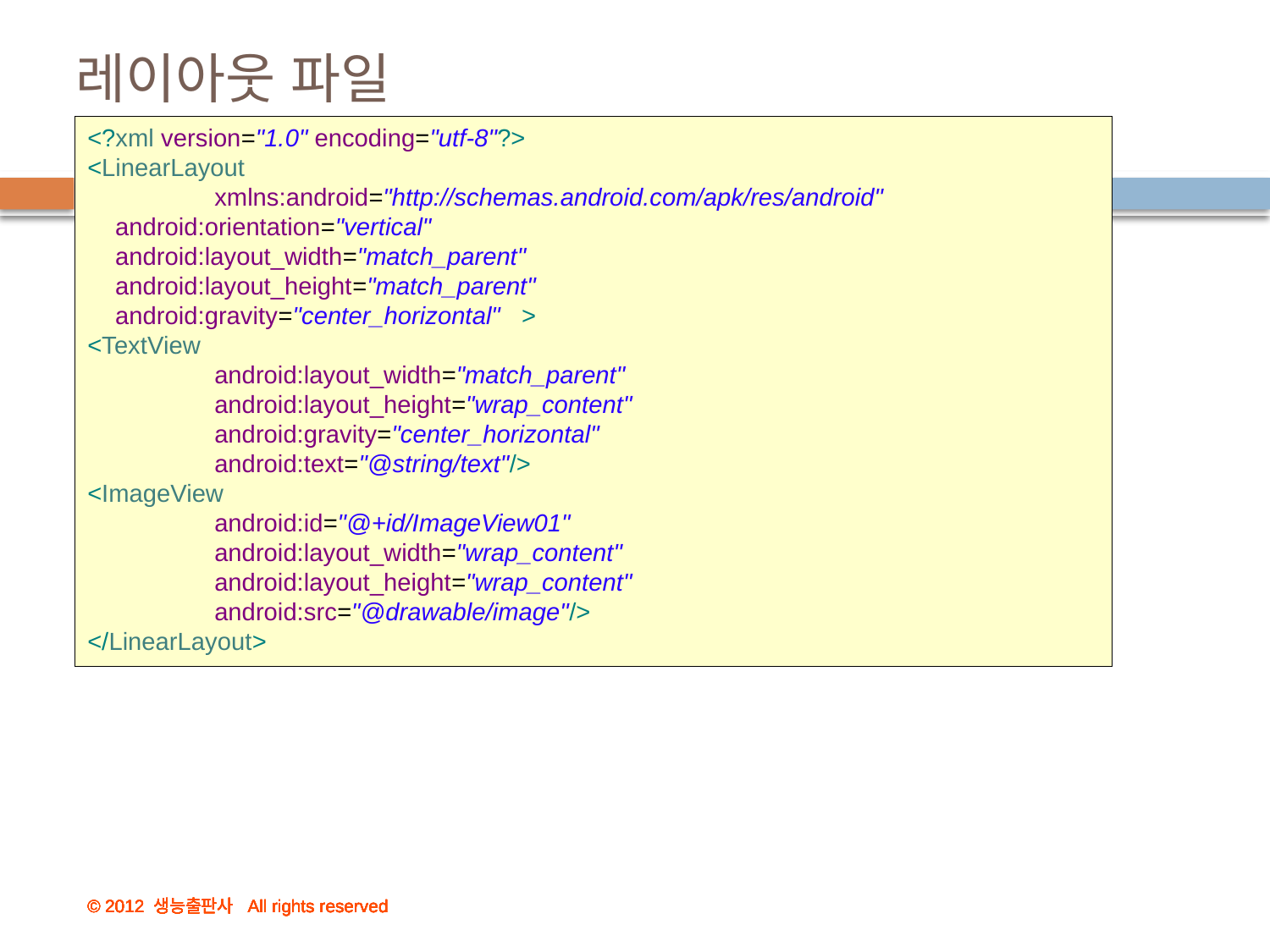

# 레이아웃 파일
<?xml version="1.0" encoding="utf-8"?>
<LinearLayout
	xmlns:android="http://schemas.android.com/apk/res/android"
    android:orientation="vertical"
    android:layout_width="match_parent"
    android:layout_height="match_parent"
    android:gravity="center_horizontal"   >
<TextView
	android:layout_width="match_parent"
	android:layout_height="wrap_content"
	android:gravity="center_horizontal"
	android:text="@string/text"/>
<ImageView
	android:id="@+id/ImageView01"
	android:layout_width="wrap_content"
	android:layout_height="wrap_content"
	android:src="@drawable/image"/>
</LinearLayout>